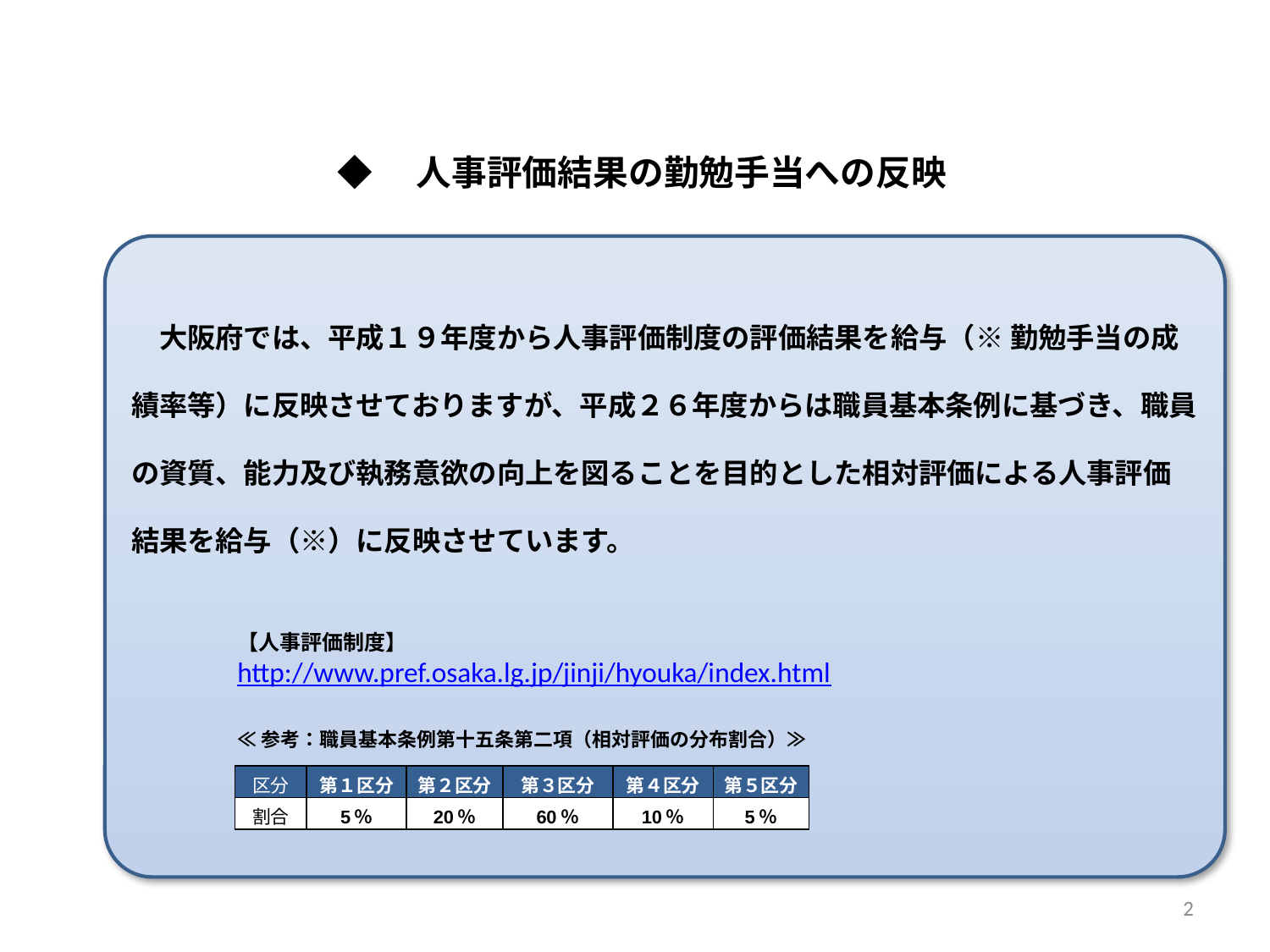

# ◆　人事評価結果の勤勉手当への反映
　大阪府では、平成１９年度から人事評価制度の評価結果を給与（※ 勤勉手当の成績率等）に反映させておりますが、平成２６年度からは職員基本条例に基づき、職員の資質、能力及び執務意欲の向上を図ることを目的とした相対評価による人事評価結果を給与（※）に反映させています。

【人事評価制度】
http://www.pref.osaka.lg.jp/jinji/hyouka/index.html
≪参考：職員基本条例第十五条第二項（相対評価の分布割合）≫
| 区分 | 第１区分 | 第２区分 | 第３区分 | 第４区分 | 第５区分 |
| --- | --- | --- | --- | --- | --- |
| 割合 | 5％ | 20％ | 60％ | 10％ | 5％ |
2